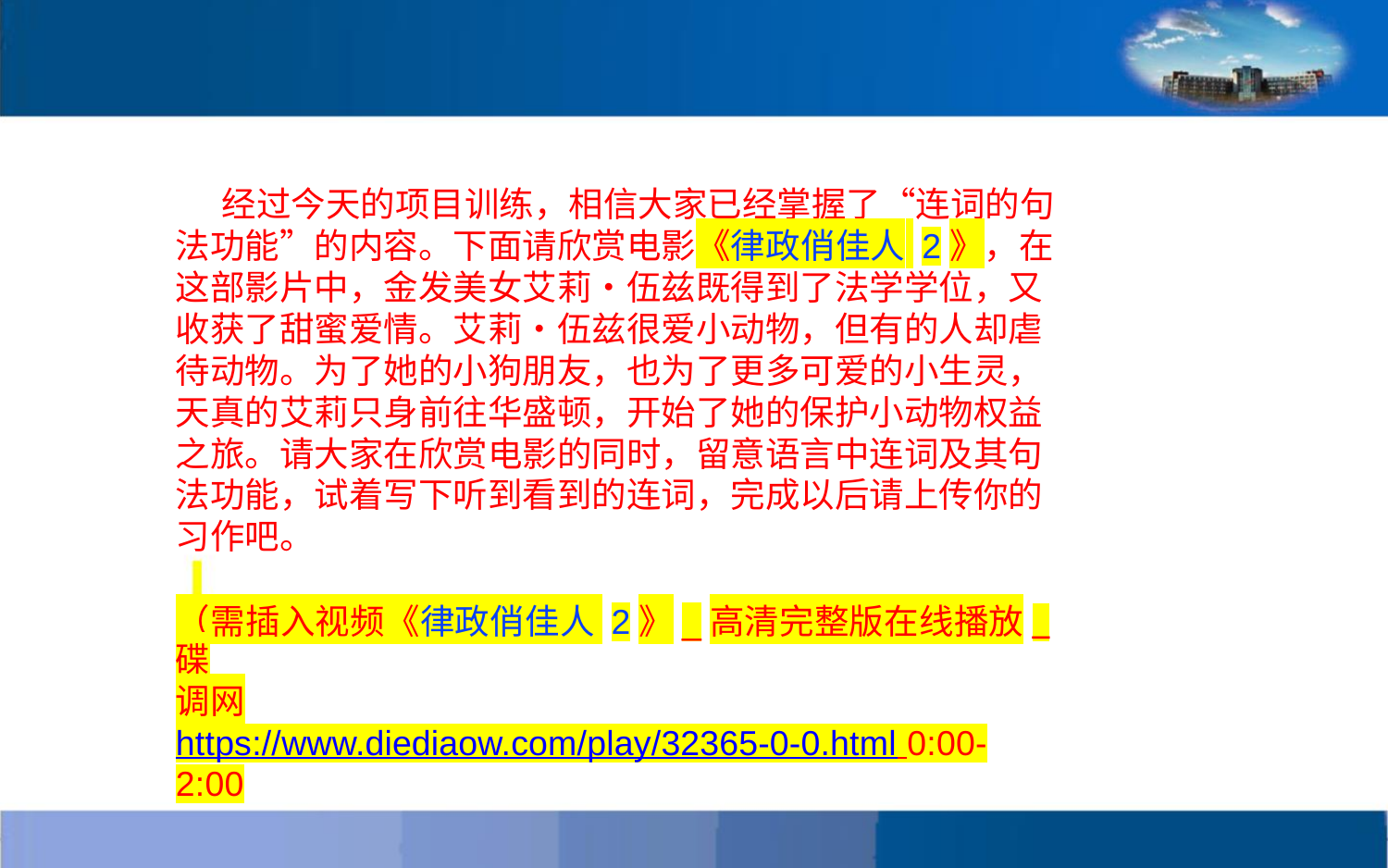

经过今天的项目训练，相信大家已经掌握了“连词的句
法功能”的内容。下面请欣赏电影《律政俏佳人 2》，在
这部影片中，金发美女艾莉•伍兹既得到了法学学位，又
收获了甜蜜爱情。艾莉•伍兹很爱小动物，但有的人却虐
待动物。为了她的小狗朋友，也为了更多可爱的小生灵，
天真的艾莉只身前往华盛顿，开始了她的保护小动物权益
之旅。请大家在欣赏电影的同时，留意语言中连词及其句
法功能，试着写下听到看到的连词，完成以后请上传你的
习作吧。
（需插入视频《律政俏佳人 2》_高清完整版在线播放_碟
调网
https://www.diediaow.com/play/32365-0-0.html 0:00-
2:00